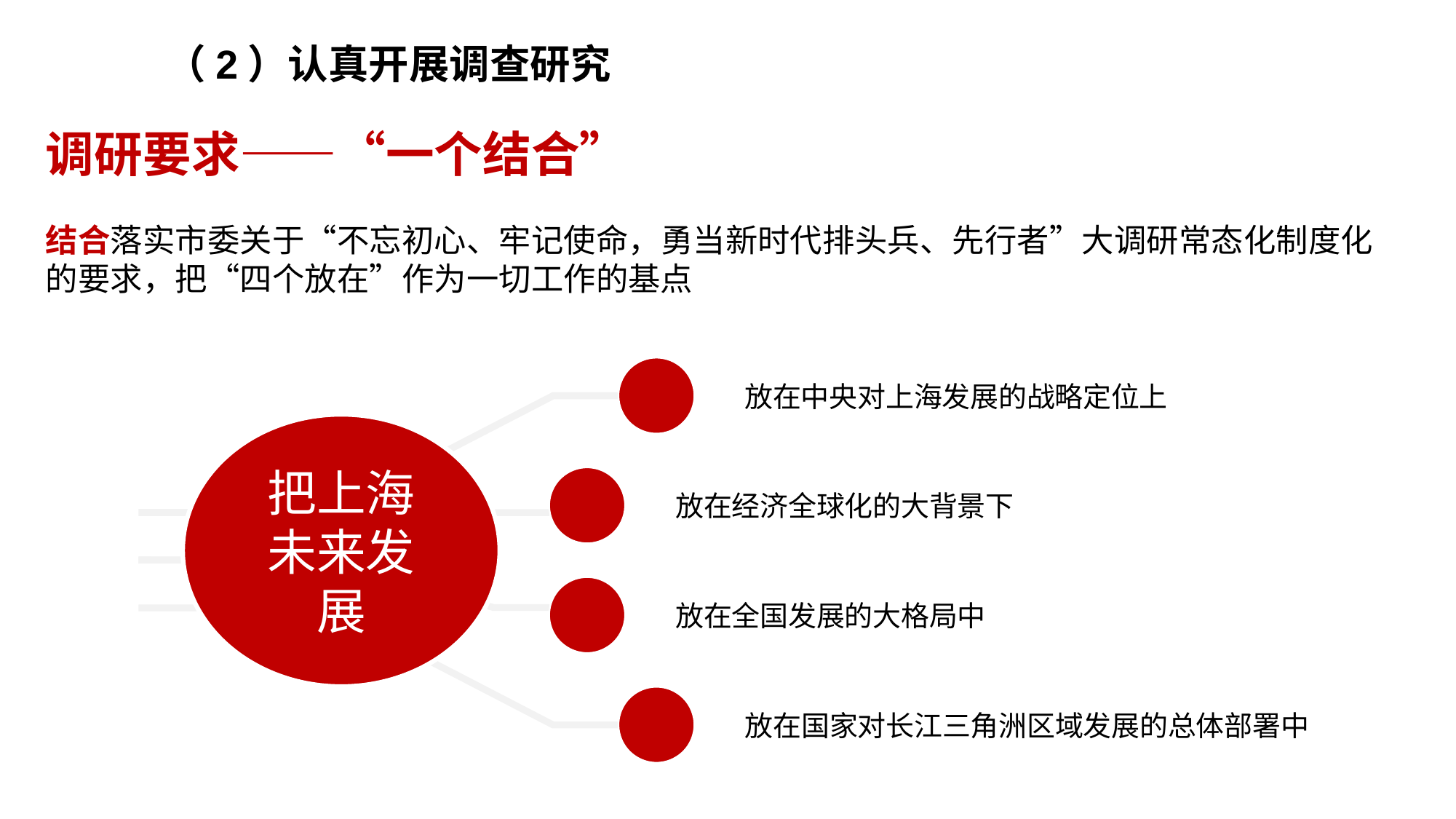

（2）认真开展调查研究
调研要求——“一个结合”
结合落实市委关于“不忘初心、牢记使命，勇当新时代排头兵、先行者”大调研常态化制度化的要求，把“四个放在”作为一切工作的基点

放在中央对上海发展的战略定位上

把上海
未来发展

放在经济全球化的大背景下

放在全国发展的大格局中

放在国家对长江三角洲区域发展的总体部署中